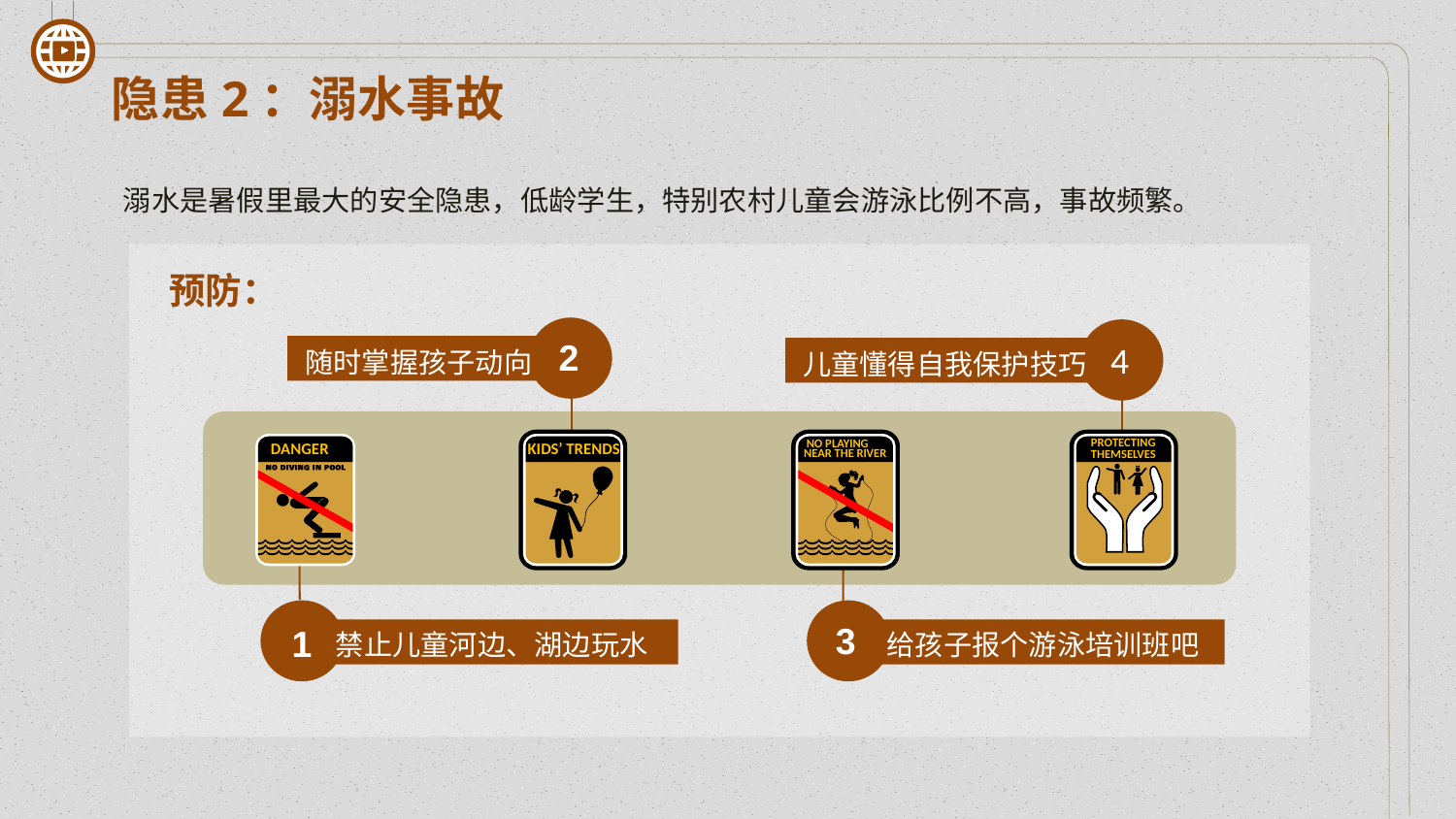

隐患2：溺水事故
溺水是暑假里最大的安全隐患，低龄学生，特别农村儿童会游泳比例不高，事故频繁。

预防：

随时掌握孩子动向
2

4
儿童懂得自我保护技巧

 KIDS’ TRENDS

 NO PLAYING
NEAR THE RIVER

PROTECTING
THEMSELVES

DANGER

禁止儿童河边、湖边玩水
1

给孩子报个游泳培训班吧
3